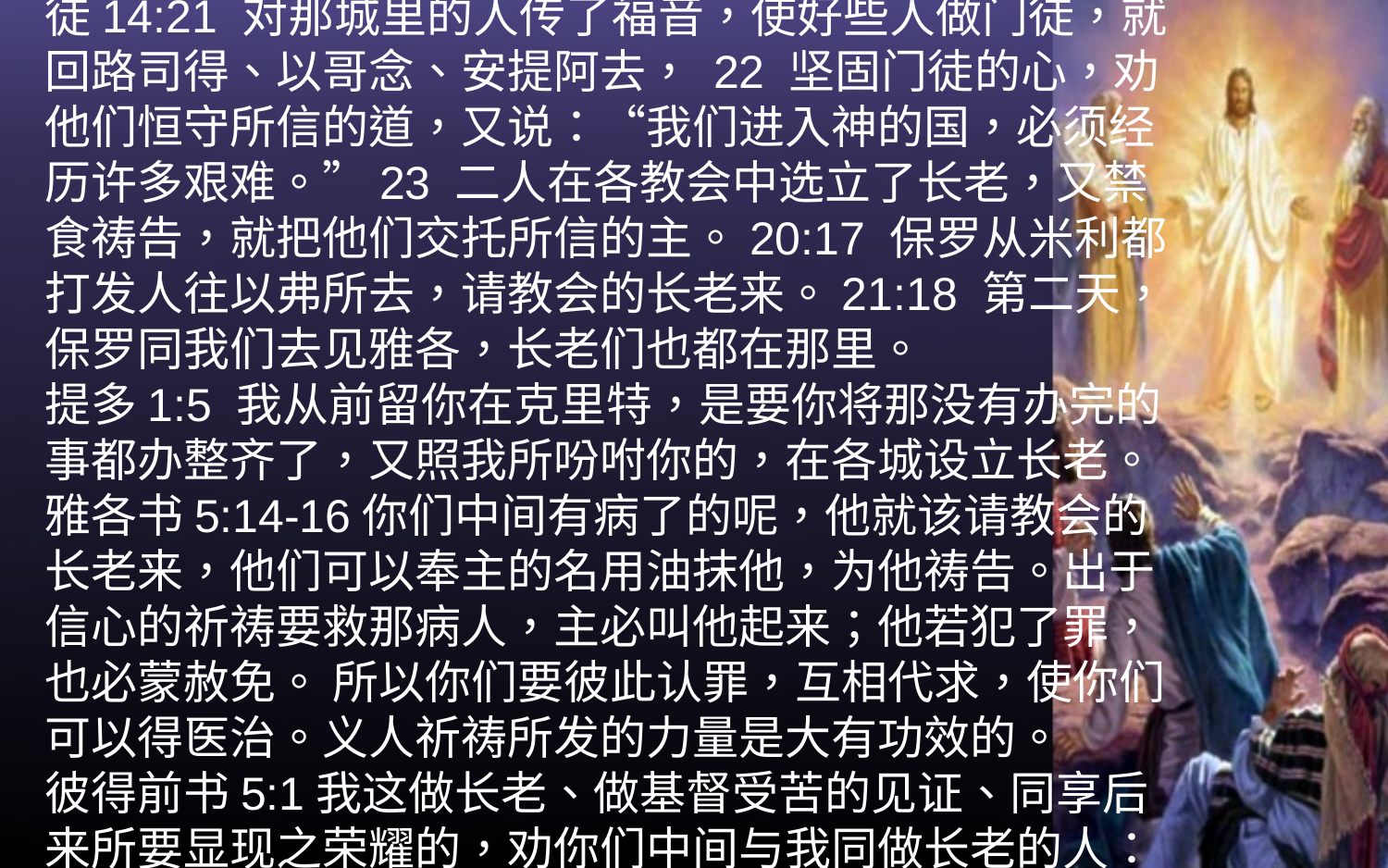

徒14:21 对那城里的人传了福音，使好些人做门徒，就回路司得、以哥念、安提阿去， 22 坚固门徒的心，劝他们恒守所信的道，又说：“我们进入神的国，必须经历许多艰难。”23 二人在各教会中选立了长老，又禁食祷告，就把他们交托所信的主。20:17 保罗从米利都打发人往以弗所去，请教会的长老来。21:18 第二天，保罗同我们去见雅各，长老们也都在那里。
提多1:5 我从前留你在克里特，是要你将那没有办完的事都办整齐了，又照我所吩咐你的，在各城设立长老。
雅各书5:14-16你们中间有病了的呢，他就该请教会的长老来，他们可以奉主的名用油抹他，为他祷告。出于信心的祈祷要救那病人，主必叫他起来；他若犯了罪，也必蒙赦免。 所以你们要彼此认罪，互相代求，使你们可以得医治。义人祈祷所发的力量是大有功效的。
彼得前书5:1我这做长老、做基督受苦的见证、同享后来所要显现之荣耀的，劝你们中间与我同做长老的人：